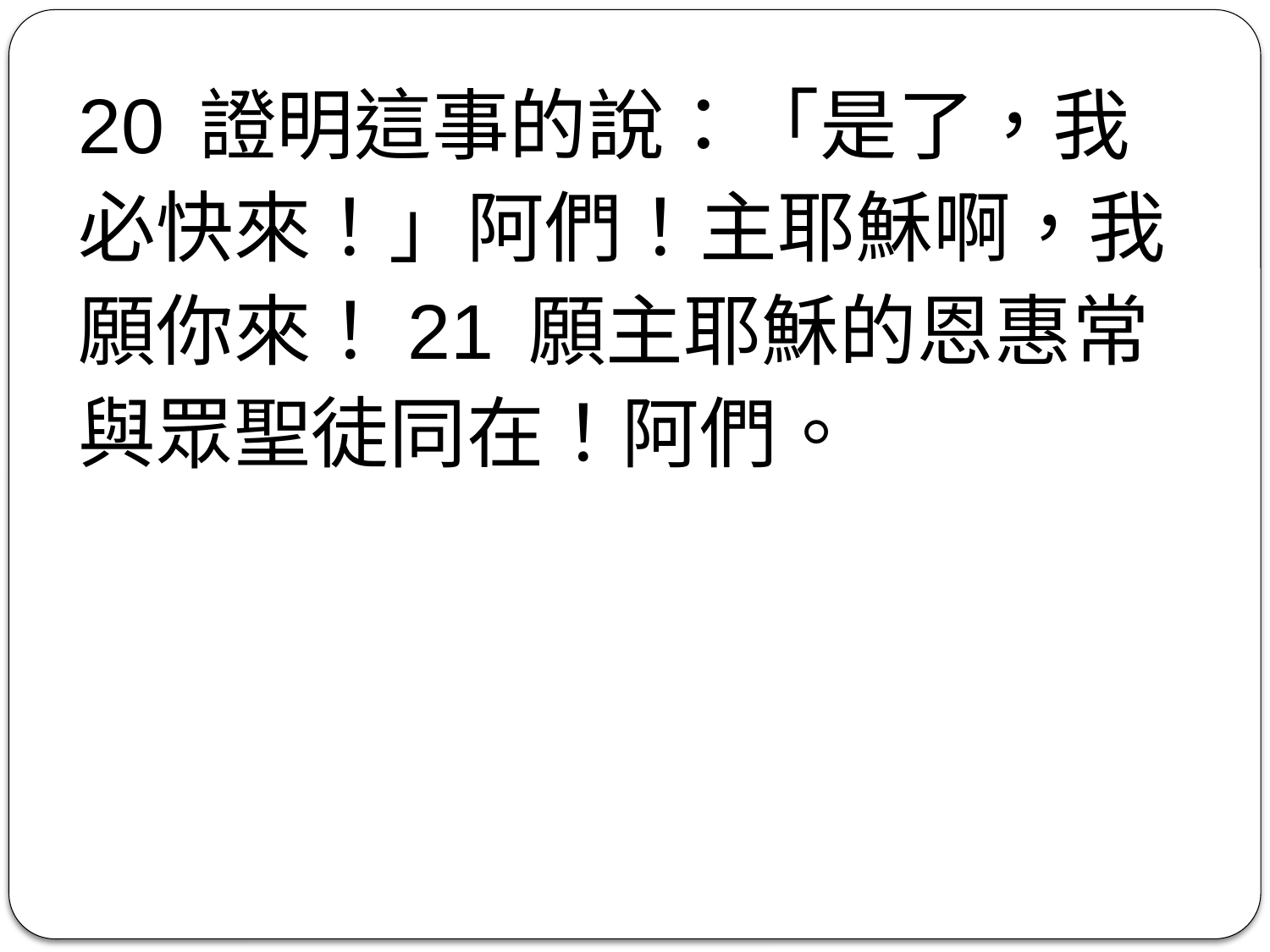

20 證明這事的說：「是了，我必快來！」阿們！主耶穌啊，我願你來！21 願主耶穌的恩惠常與眾聖徒同在！阿們。